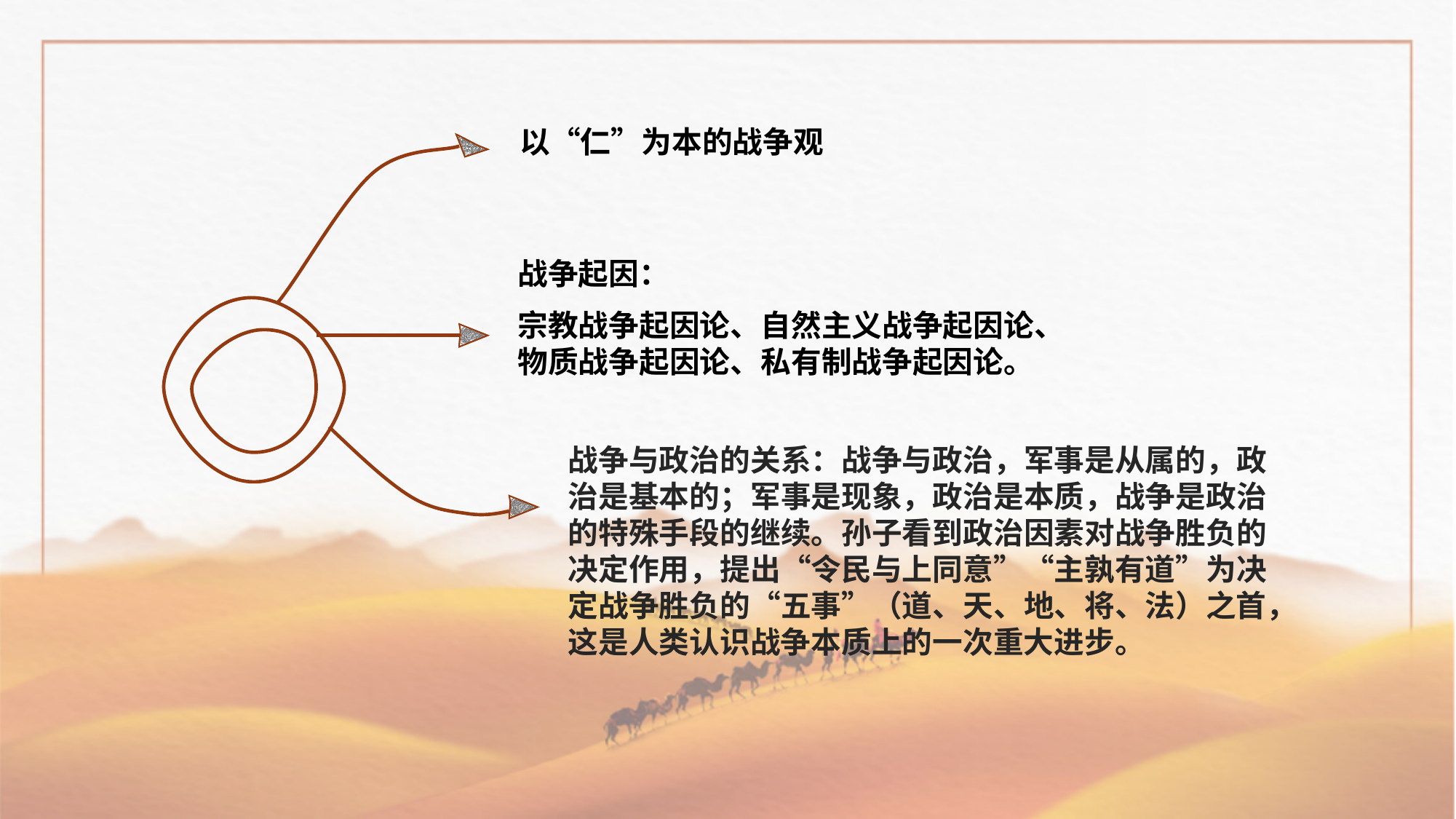

以“仁”为本的战争观

战争起因：
宗教战争起因论、自然主义战争起因论、物质战争起因论、私有制战争起因论。

战争与政治的关系：战争与政治，军事是从属的，政治是基本的；军事是现象，政治是本质，战争是政治的特殊手段的继续。孙子看到政治因素对战争胜负的决定作用，提出“令民与上同意”“主孰有道”为决定战争胜负的“五事”（道、天、地、将、法）之首，这是人类认识战争本质上的一次重大进步。